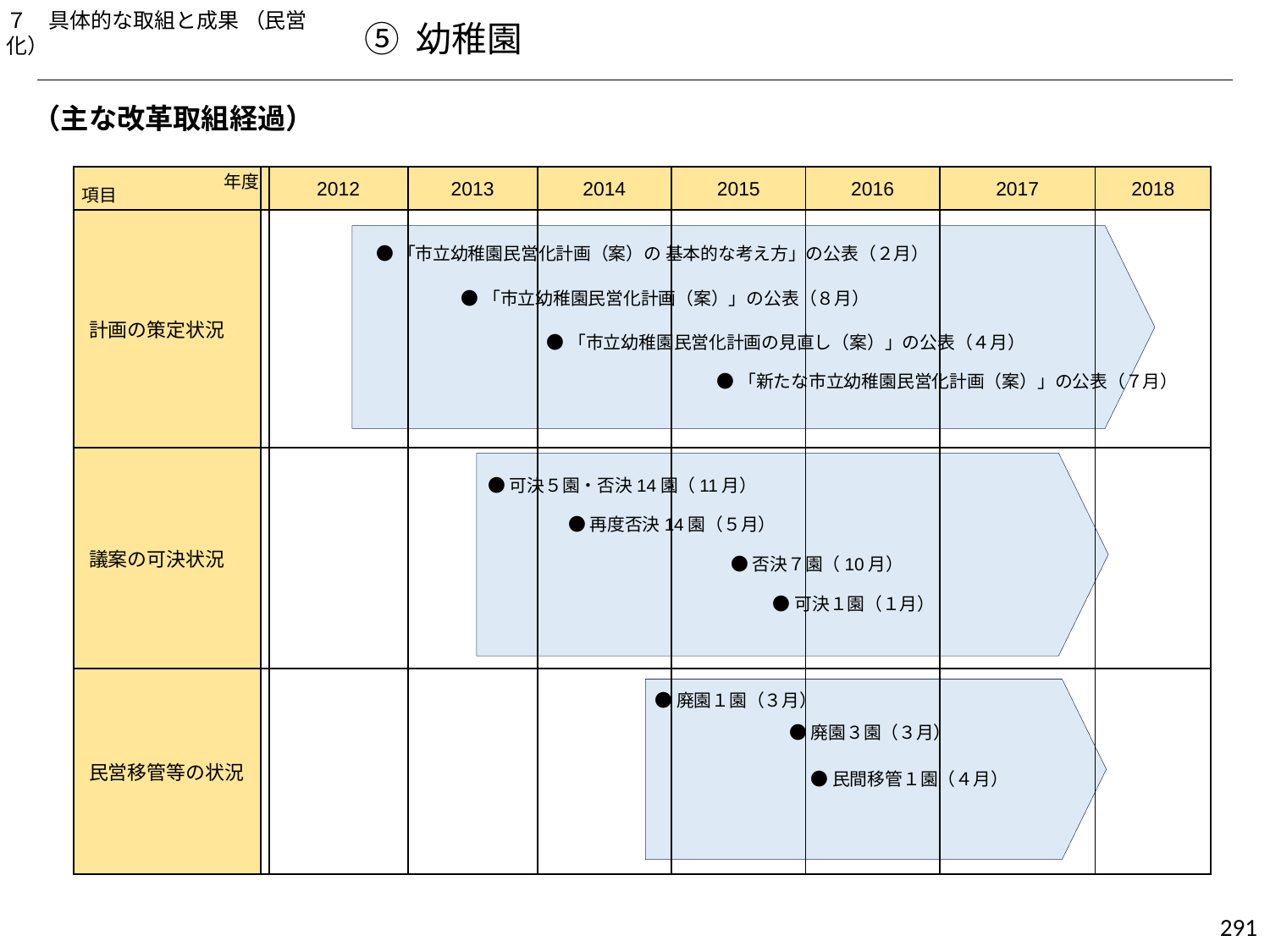

７　具体的な取組と成果 （民営化）
⑤ 幼稚園
（主な改革取組経過）
年度
|  |  | 2012 | 2013 | 2014 | 2015 | 2016 | 2017 | 2018 |
| --- | --- | --- | --- | --- | --- | --- | --- | --- |
| 計画の策定状況 |  |  |  |  |  |  |  |  |
| 議案の可決状況 |  |  |  |  |  |  |  |  |
| 民営移管等の状況 |  |  |  |  |  |  |  |  |
項目
●「市立幼稚園民営化計画（案）の 基本的な考え方」の公表（２月）

●「市立幼稚園民営化計画（案）」の公表（８月）
●「市立幼稚園民営化計画の見直し（案）」の公表（４月）
●「新たな市立幼稚園民営化計画（案）」の公表（７月）

●可決５園・否決14園（11月）
●再度否決14園（５月）
●否決７園（10月）
●可決１園（１月）
●廃園１園（３月）

●廃園３園（３月）
●民間移管１園（４月）
291